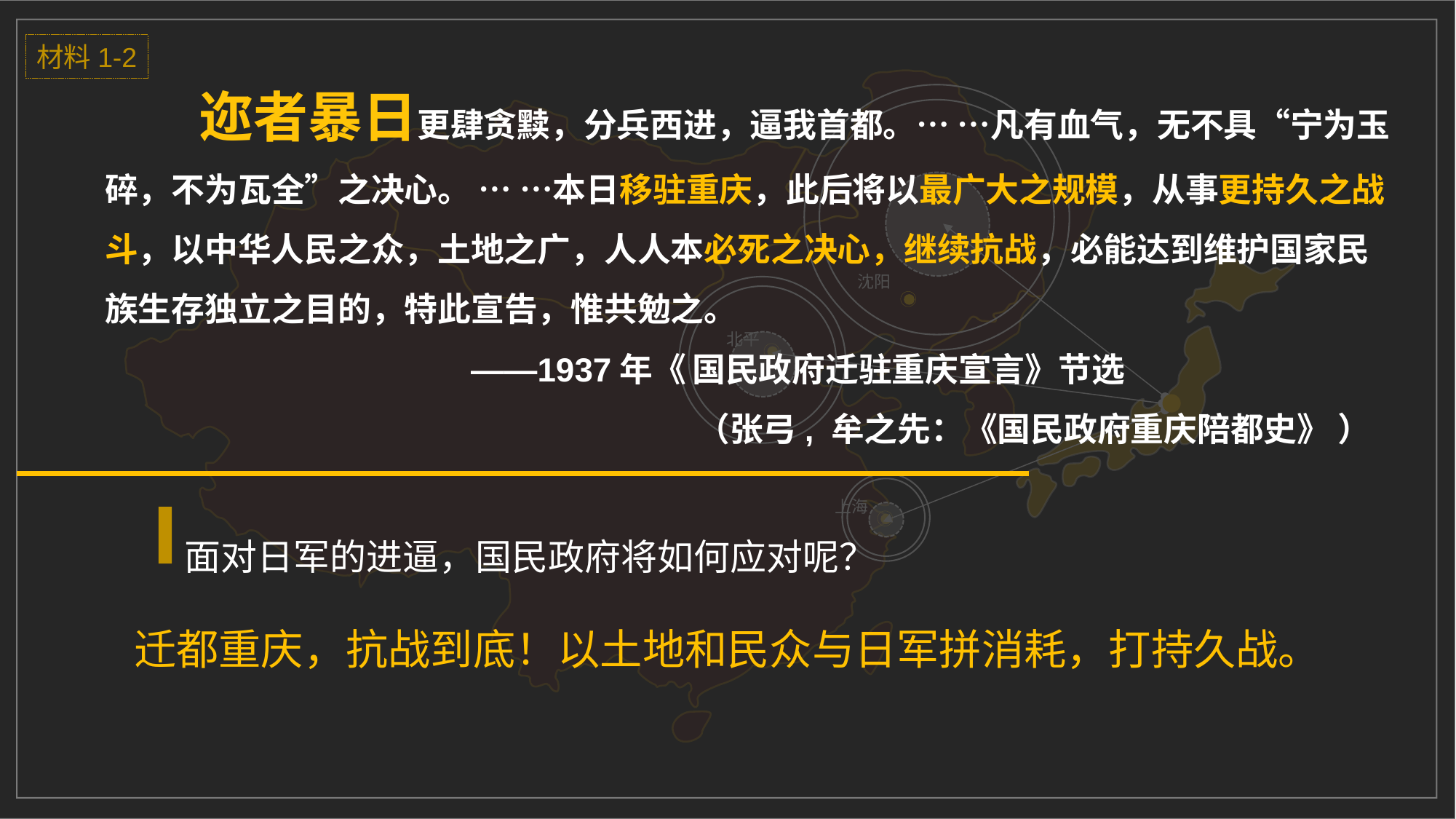

材料1-2
    迩者暴日更肆贪黩，分兵西进，逼我首都。… …凡有血气，无不具“宁为玉碎，不为瓦全”之决心。 … …本日移驻重庆，此后将以最广大之规模，从事更持久之战斗，以中华人民之众，土地之广，人人本必死之决心，继续抗战，必能达到维护国家民族生存独立之目的，特此宣告，惟共勉之。
                                    ——1937年《 国民政府迁驻重庆宣言》节选
                                                                          （张弓, 牟之先：《国民政府重庆陪都史》 ）

沈阳

北平

上海

面对日军的进逼，国民政府将如何应对呢？
迁都重庆，抗战到底！以土地和民众与日军拼消耗，打持久战。